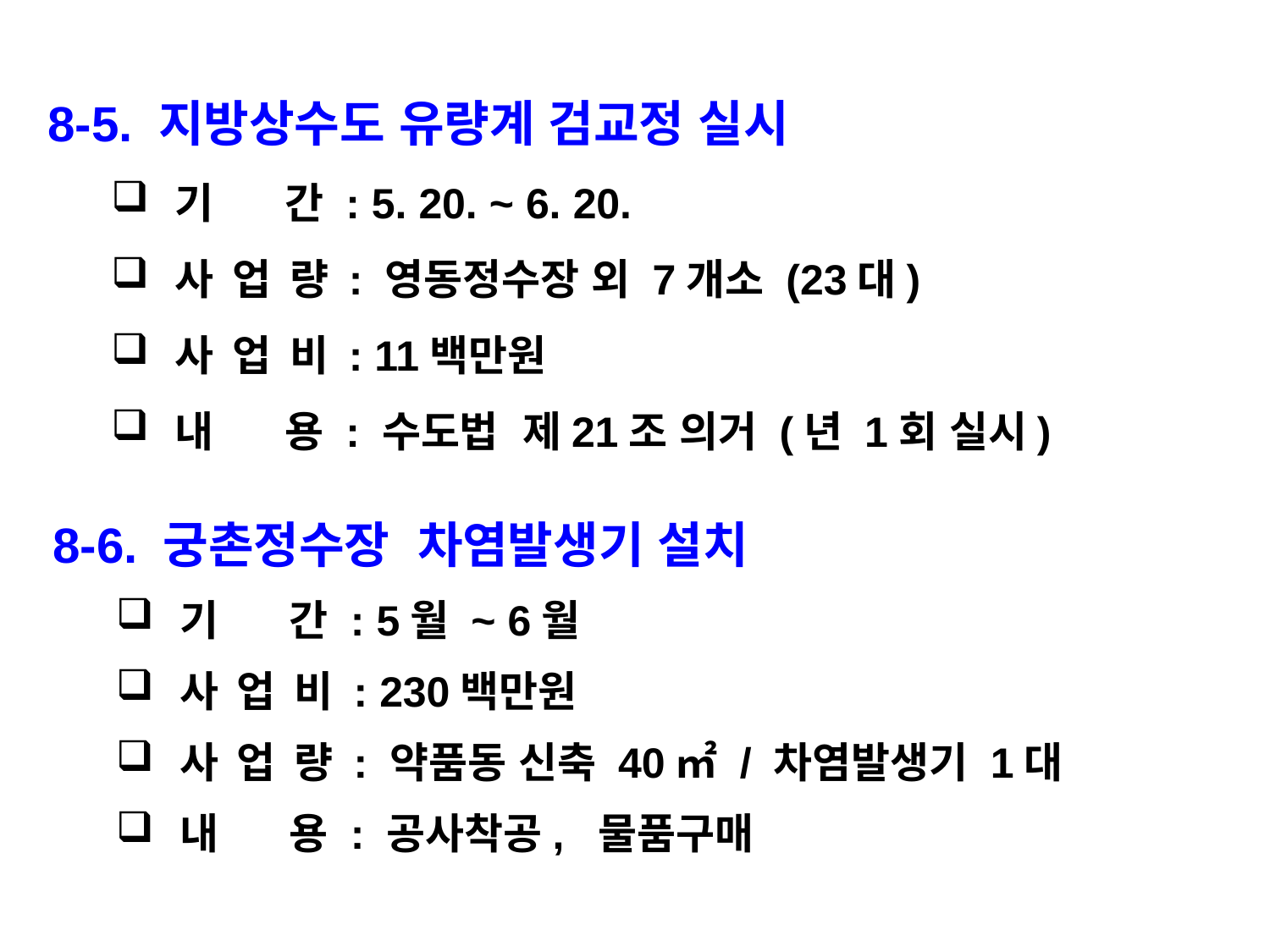

8-5. 지방상수도 유량계 검교정 실시
기      간 : 5. 20. ~ 6. 20.
사  업  량 : 영동정수장 외 7개소 (23대)
사  업  비 : 11백만원
내      용 : 수도법  제21조 의거 (년 1회 실시)
8-6. 궁촌정수장  차염발생기 설치
기      간 : 5월 ~ 6월
사  업  비 : 230백만원
사  업  량 : 약품동 신축 40㎡ / 차염발생기 1대
내      용 : 공사착공,  물품구매